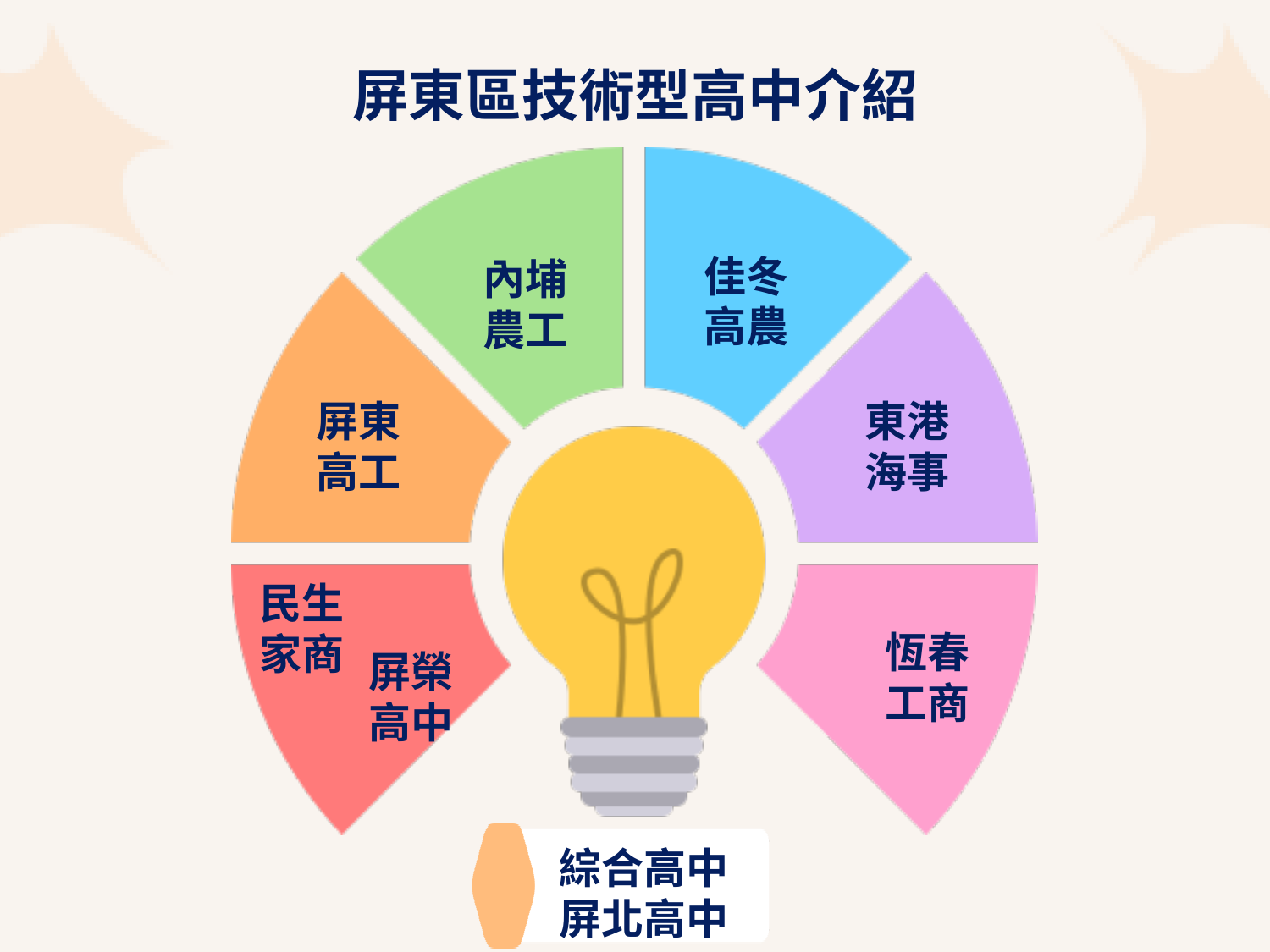

屏東區技術型高中介紹

佳冬

高農
內埔

農工
屏東

高工
東港

海事
民生

家商
恆春

工商
屏榮

高中

綜合高中

屏北高中